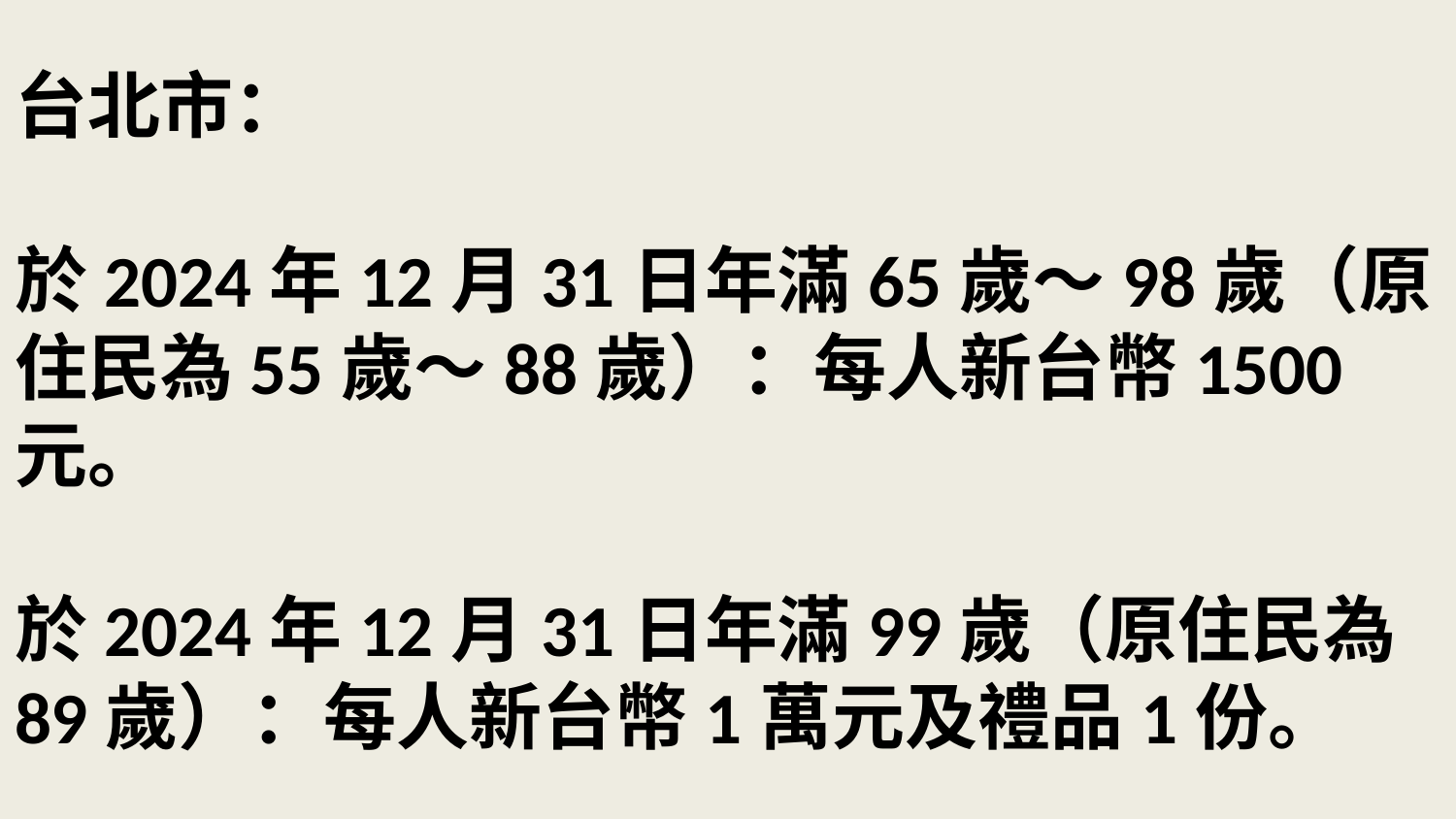

# 台北市： 於2024年12月31日年滿65歲～98歲（原住民為55歲～88歲）：每人新台幣1500元。 於2024年12月31日年滿99歲（原住民為89歲）：每人新台幣1萬元及禮品1份。